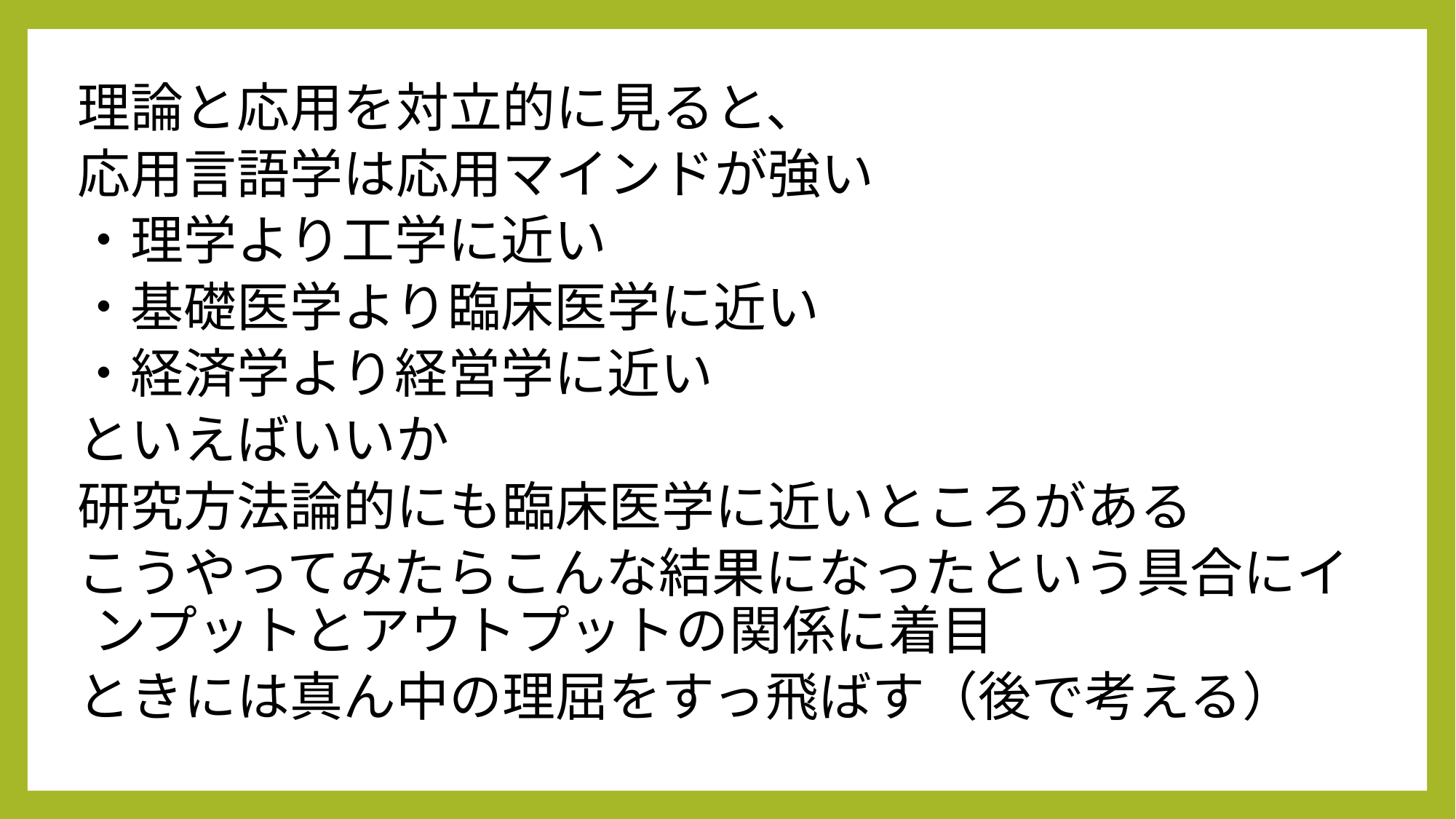

理論と応用を対立的に見ると、
応用言語学は応用マインドが強い
・理学より工学に近い
・基礎医学より臨床医学に近い
・経済学より経営学に近い
といえばいいか
研究方法論的にも臨床医学に近いところがある
こうやってみたらこんな結果になったという具合にインプットとアウトプットの関係に着目
ときには真ん中の理屈をすっ飛ばす（後で考える）